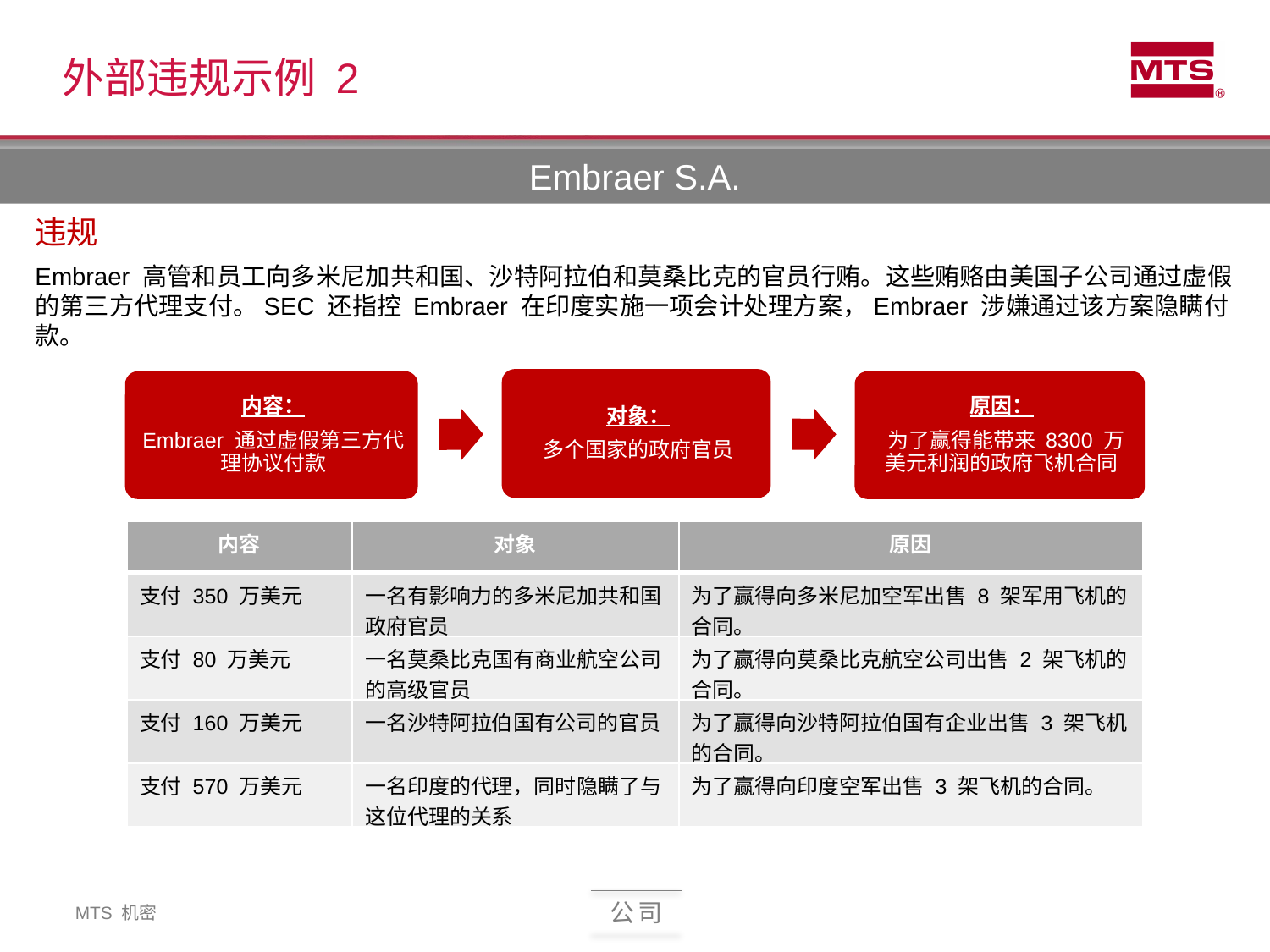

外部违规示例 2
Embraer S.A.
违规
Embraer 高管和员工向多米尼加共和国、沙特阿拉伯和莫桑比克的官员行贿。这些贿赂由美国子公司通过虚假的第三方代理支付。SEC 还指控 Embraer 在印度实施一项会计处理方案，Embraer 涉嫌通过该方案隐瞒付款。

内容：

Embraer 通过虚假第三方代理协议付款

对象：

多个国家的政府官员

原因：

 为了赢得能带来 8300 万美元利润的政府飞机合同
| 内容 | 对象 | 原因 |
| --- | --- | --- |
| 支付 350 万美元 | 一名有影响力的多米尼加共和国政府官员 | 为了赢得向多米尼加空军出售 8 架军用飞机的合同。 |
| 支付 80 万美元 | 一名莫桑比克国有商业航空公司的高级官员 | 为了赢得向莫桑比克航空公司出售 2 架飞机的合同。 |
| 支付 160 万美元 | 一名沙特阿拉伯国有公司的官员 | 为了赢得向沙特阿拉伯国有企业出售 3 架飞机的合同。 |
| 支付 570 万美元 | 一名印度的代理，同时隐瞒了与这位代理的关系 | 为了赢得向印度空军出售 3 架飞机的合同。 |